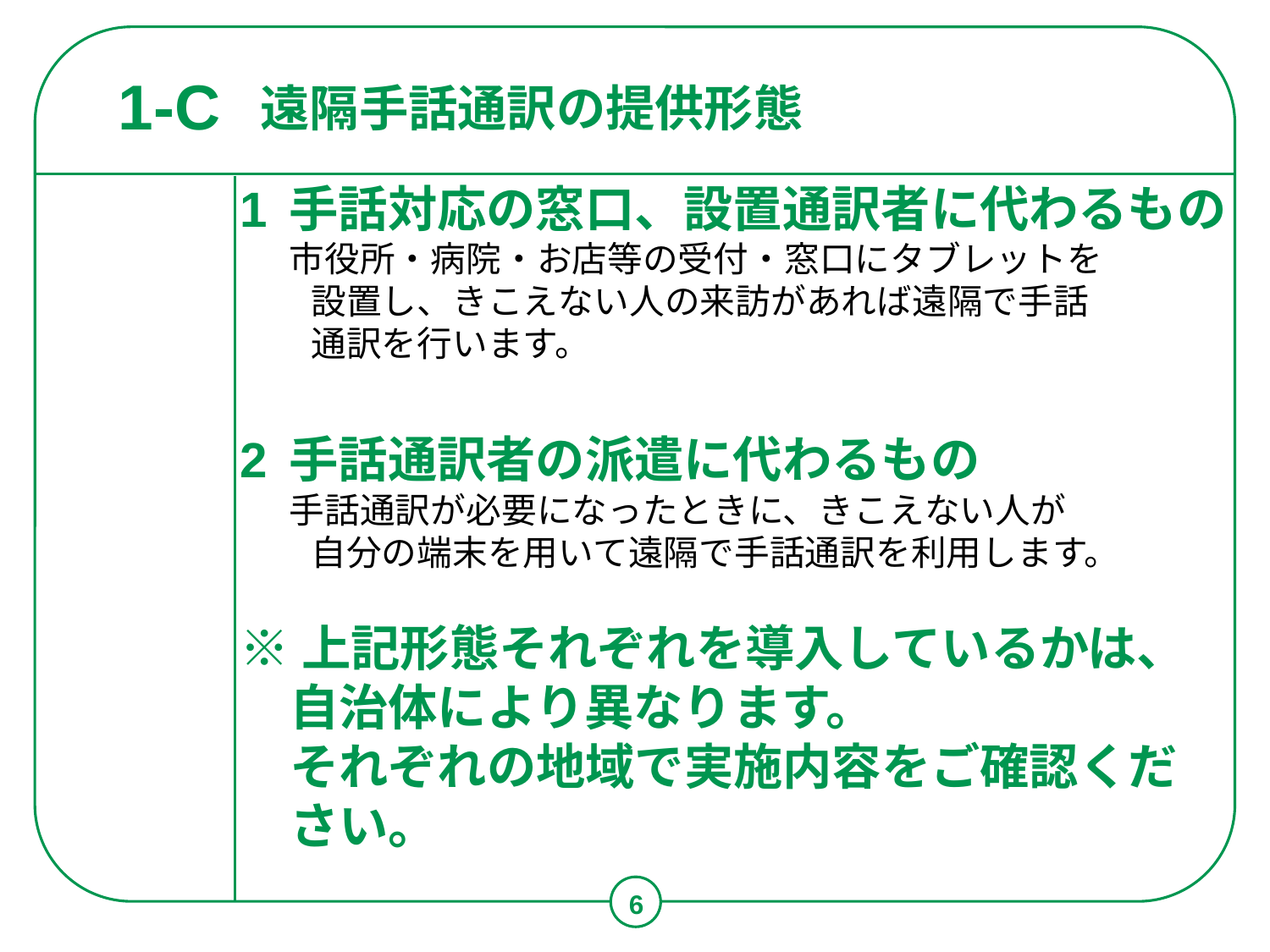

遠隔手話通訳の提供形態
1-C
1	手話対応の窓口、設置通訳者に代わるもの
	市役所・病院・お店等の受付・窓口にタブレットを
　　設置し、きこえない人の来訪があれば遠隔で手話
　　通訳を行います。

2	手話通訳者の派遣に代わるもの
	手話通訳が必要になったときに、きこえない人が
　　自分の端末を用いて遠隔で手話通訳を利用します。
※上記形態それぞれを導入しているかは、
　自治体により異なります。
　それぞれの地域で実施内容をご確認くだ
　さい。